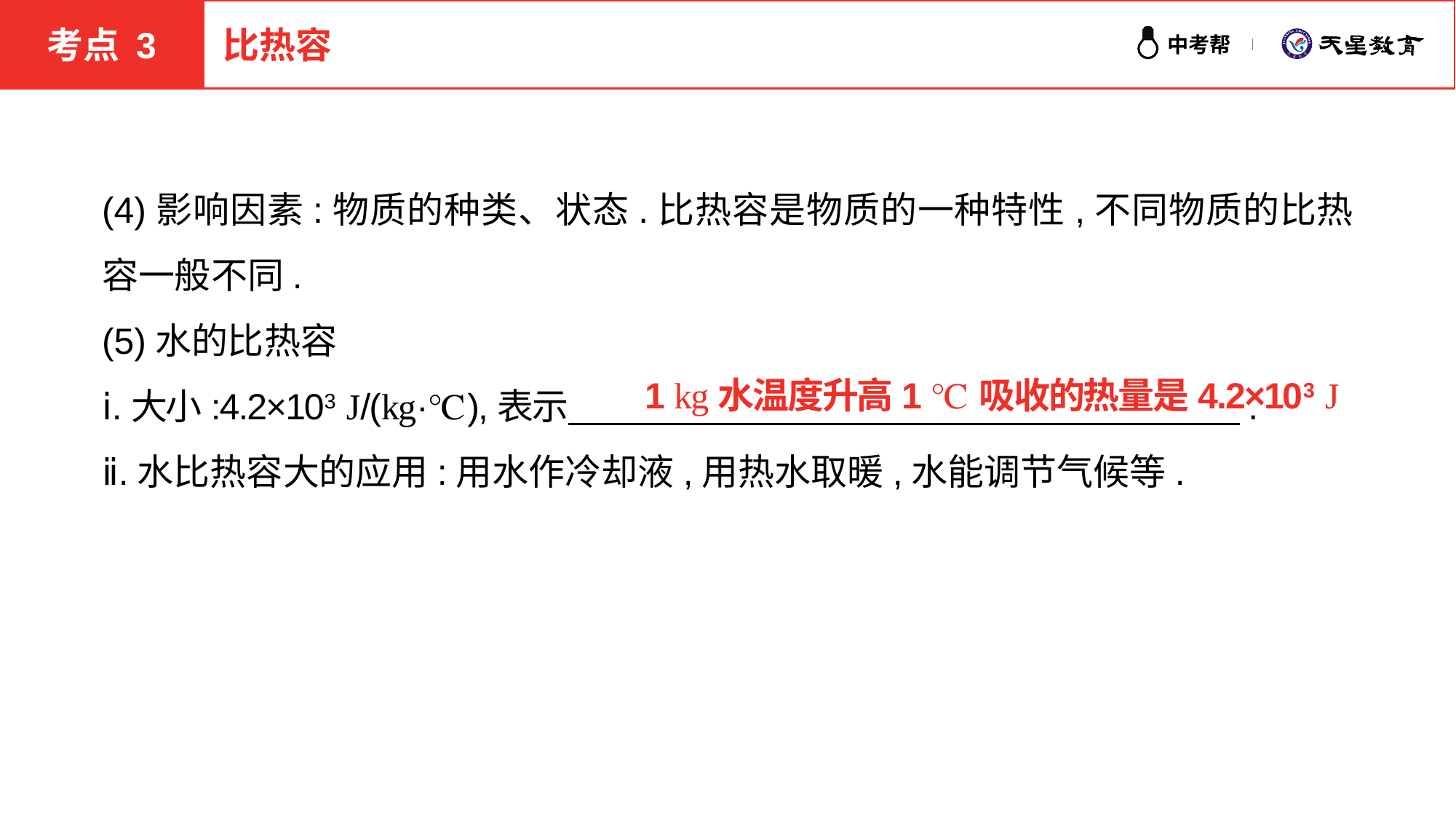

考点 3
比热容
(4)影响因素:物质的种类、状态.比热容是物质的一种特性,不同物质的比热容一般不同.
(5)水的比热容
ⅰ.大小:4.2×103 J/(kg·℃),表示　  　　　　　　　　　　　　　　　　　.
ⅱ.水比热容大的应用:用水作冷却液,用热水取暖,水能调节气候等.
1 kg水温度升高1 ℃吸收的热量是4.2×103 J